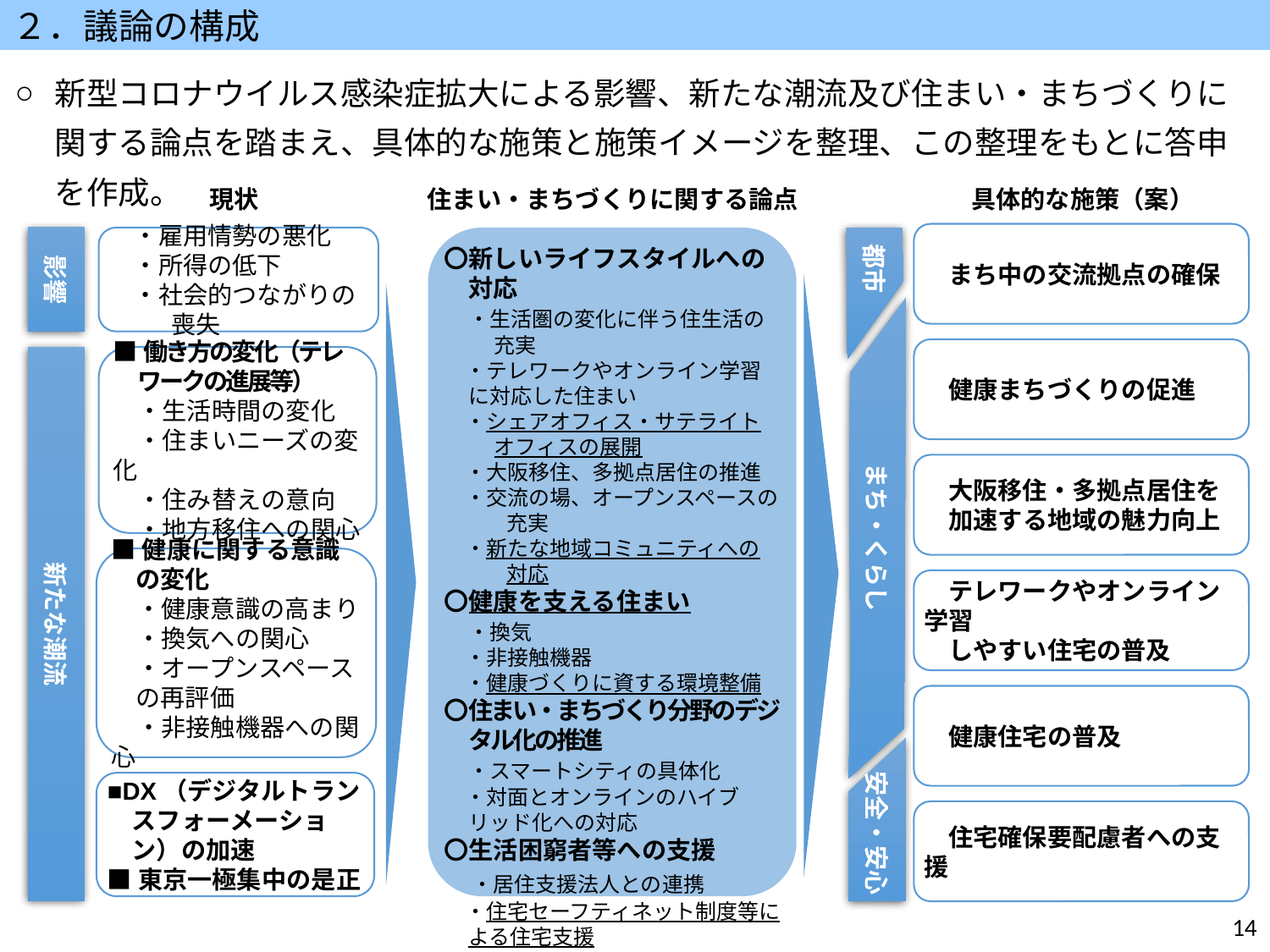

２．議論の構成
新型コロナウイルス感染症拡大による影響、新たな潮流及び住まい・まちづくりに関する論点を踏まえ、具体的な施策と施策イメージを整理、この整理をもとに答申を作成。
現状
住まい・まちづくりに関する論点
具体的な施策（案）
　まち中の交流拠点の確保
　・雇用情勢の悪化
　・所得の低下
　・社会的つながりの喪失
都市
影響
〇新しいライフスタイルへの対応
　・生活圏の変化に伴う住生活の充実
　・テレワークやオンライン学習に対応した住まい
　・シェアオフィス・サテライトオフィスの展開
　・大阪移住、多拠点居住の推進
　・交流の場、オープンスペースの充実
　・新たな地域コミュニティへの対応
〇健康を支える住まい
　・換気
　・非接触機器
　・健康づくりに資する環境整備
〇住まい・まちづくり分野のデジタル化の推進
　・スマートシティの具体化
　・対面とオンラインのハイブリッド化への対応
〇生活困窮者等への支援
　・居住支援法人との連携
　・住宅セーフティネット制度等による住宅支援
　※緊急対応と中長期的な視点から検討が必要

まち・くらし
　健康まちづくりの促進
新たな潮流
■働き方の変化（テレワークの進展等）
　・生活時間の変化
　・住まいニーズの変化
　・住み替えの意向
　・地方移住への関心
　大阪移住・多拠点居住を
　加速する地域の魅力向上
■健康に関する意識の変化
　・健康意識の高まり
　・換気への関心
　・オープンスペースの再評価
　・非接触機器への関心

　テレワークやオンライン学習
　しやすい住宅の普及
　健康住宅の普及
安全・安心
■DX（デジタルトランスフォーメーション）の加速
■東京一極集中の是正
　住宅確保要配慮者への支援
14